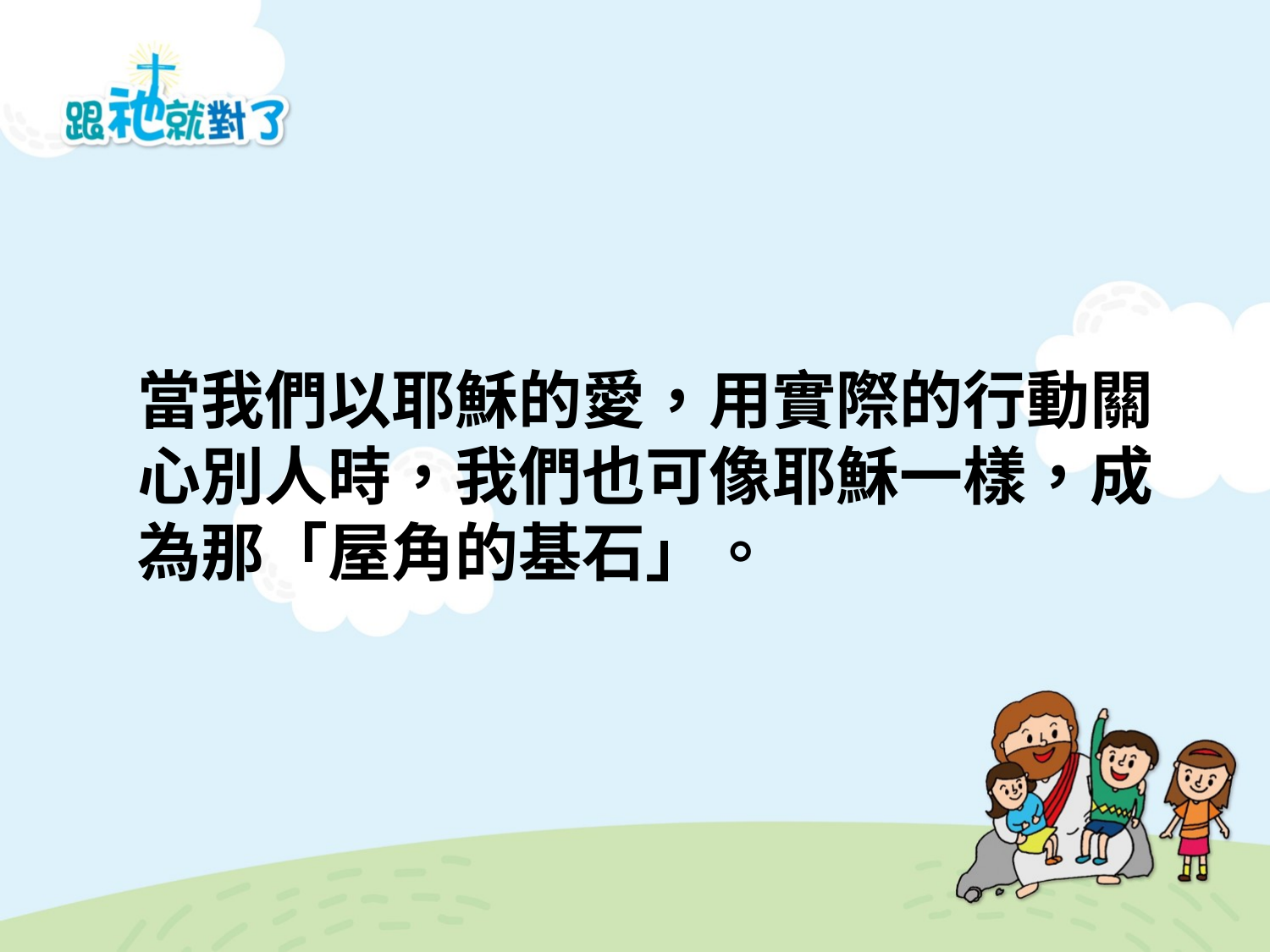

當我們以耶穌的愛，用實際的行動關心別人時，我們也可像耶穌一樣，成為那「屋角的基石」。